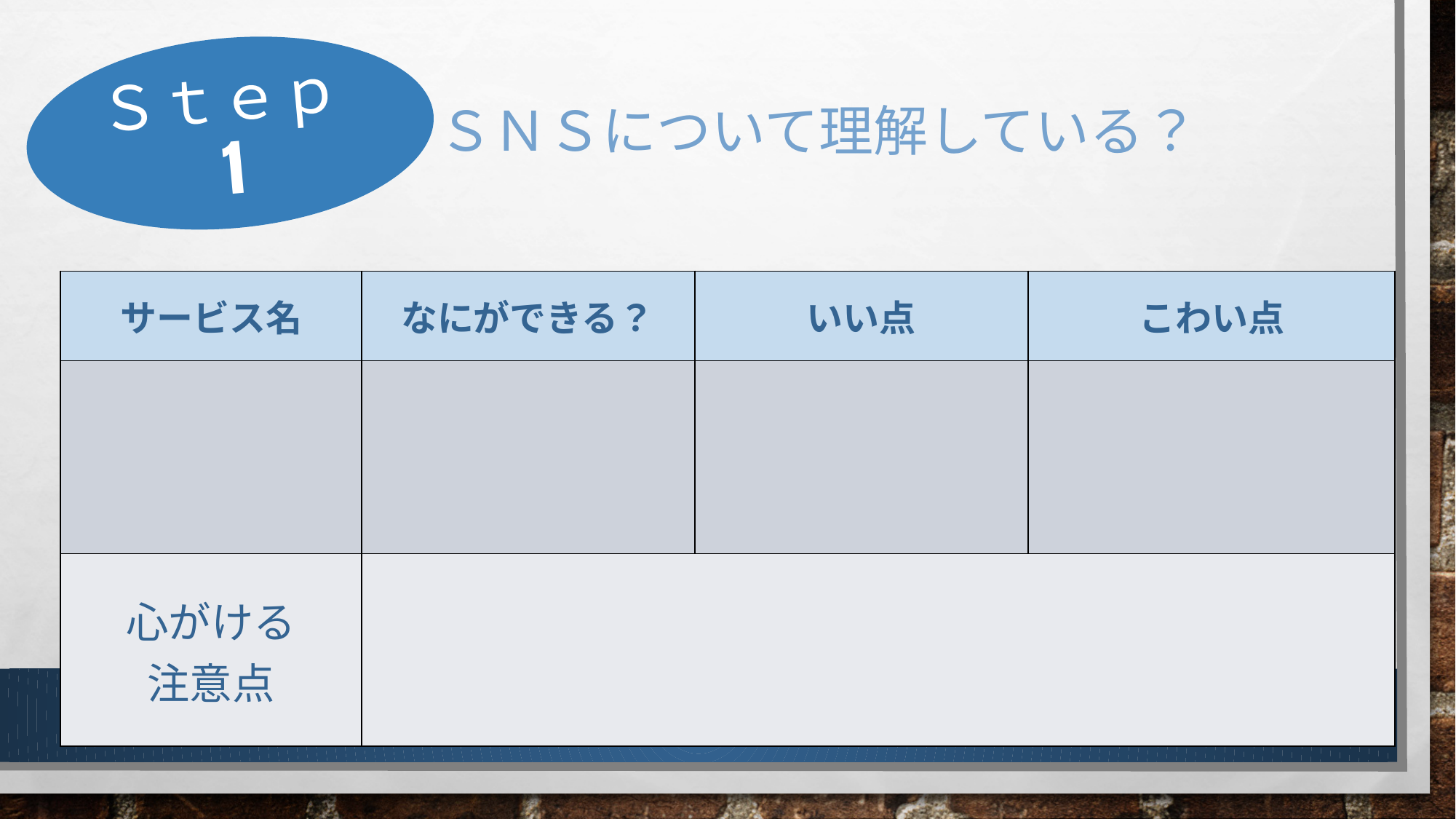

Ｓｔｅｐ1
# ＳＮＳについて理解している？
| サービス名 | なにができる？ | いい点 | こわい点 |
| --- | --- | --- | --- |
|  |  |  |  |
| 心がける 注意点 |  |  |  |